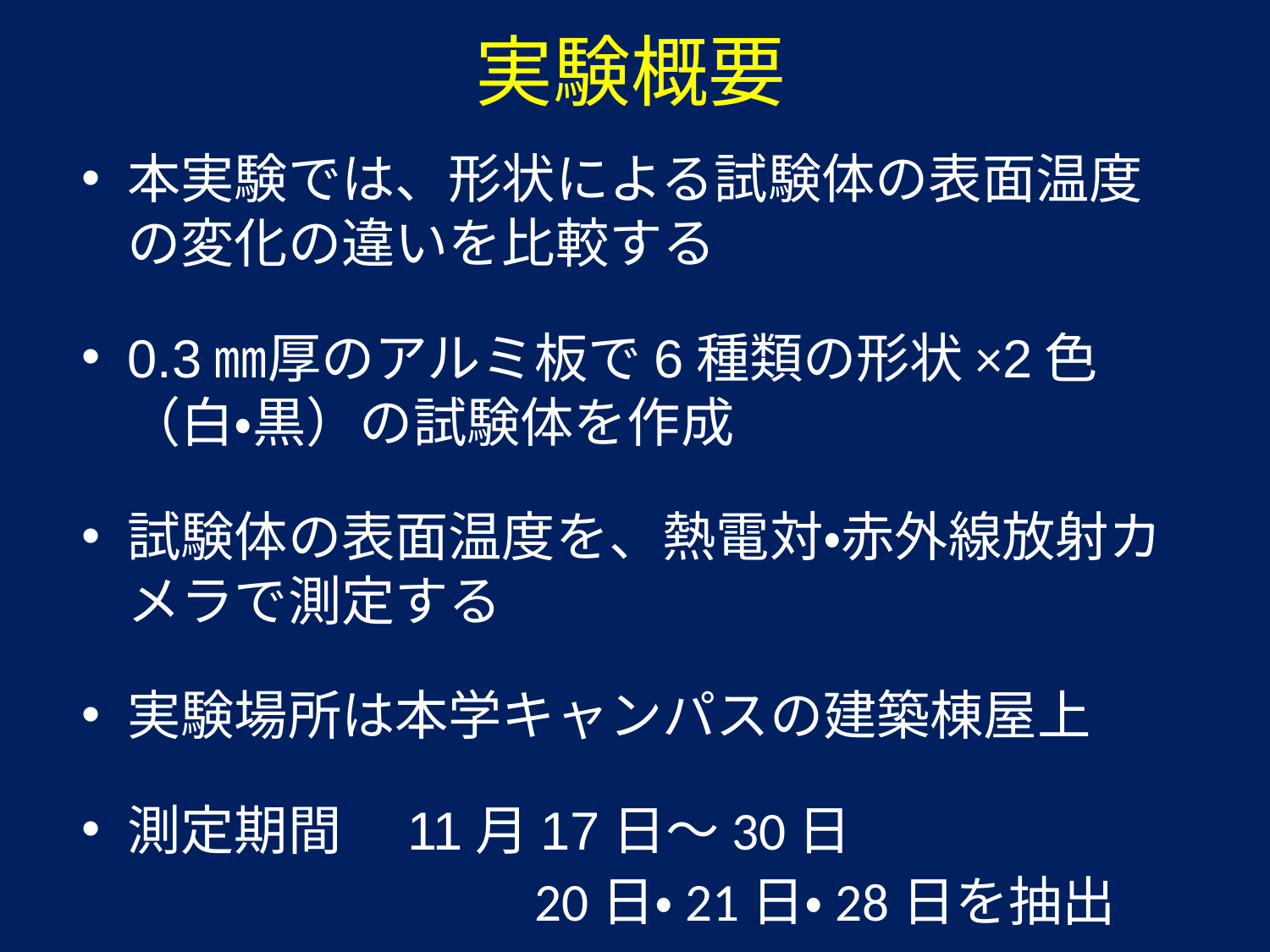

実験概要
本実験では、形状による試験体の表面温度の変化の違いを比較する
0.3㎜厚のアルミ板で6種類の形状×2色（白・黒）の試験体を作成
試験体の表面温度を、熱電対・赤外線放射カメラで測定する
実験場所は本学キャンパスの建築棟屋上
測定期間　11月17日～30日
　　　　　　　　 20日・21日・28日を抽出